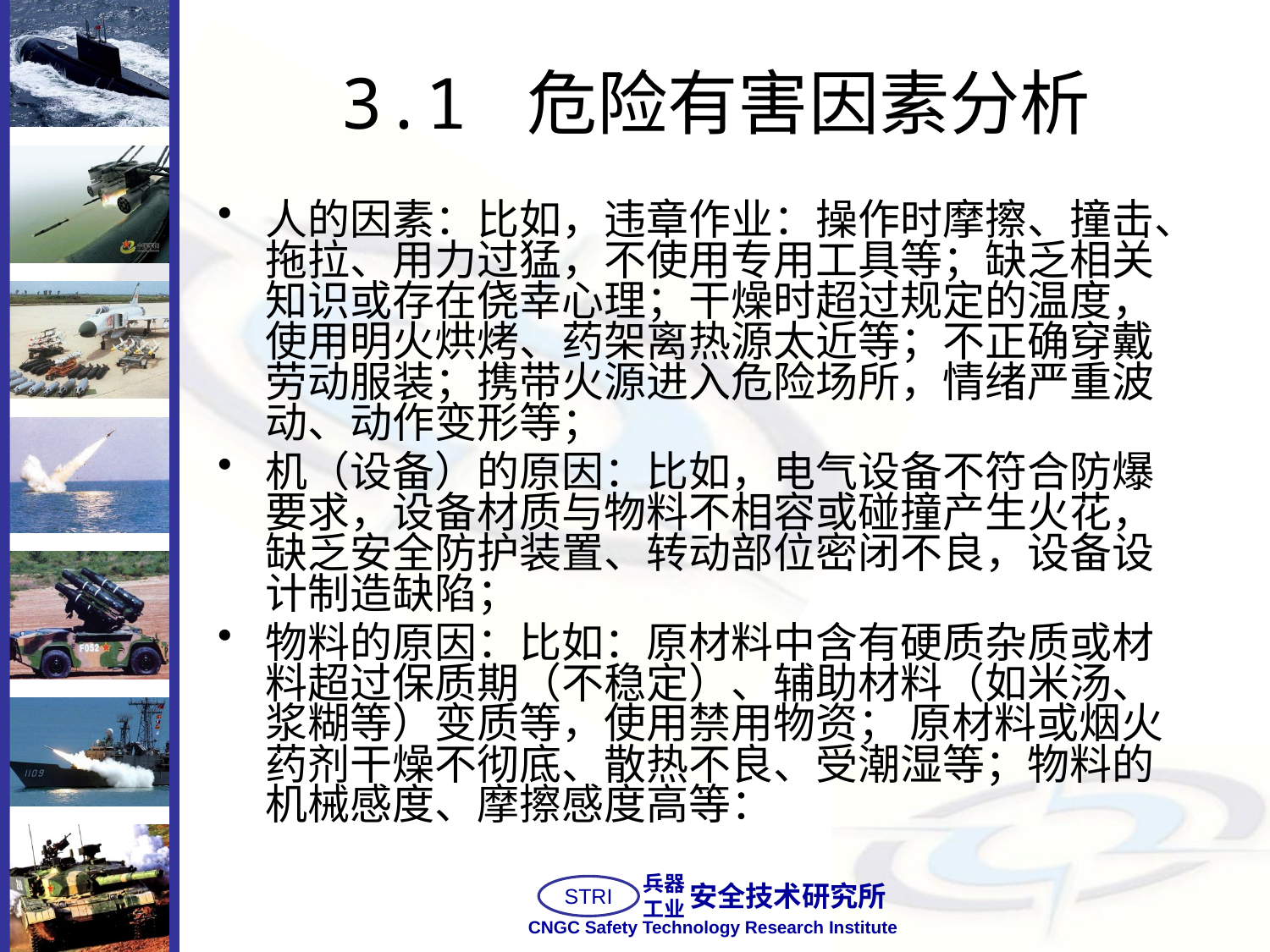

# 3.1 危险有害因素分析
人的因素：比如，违章作业：操作时摩擦、撞击、拖拉、用力过猛，不使用专用工具等；缺乏相关知识或存在侥幸心理；干燥时超过规定的温度，使用明火烘烤、药架离热源太近等；不正确穿戴劳动服装；携带火源进入危险场所，情绪严重波动、动作变形等；
机（设备）的原因：比如，电气设备不符合防爆要求，设备材质与物料不相容或碰撞产生火花，缺乏安全防护装置、转动部位密闭不良，设备设计制造缺陷；
物料的原因：比如：原材料中含有硬质杂质或材料超过保质期（不稳定）、辅助材料（如米汤、浆糊等）变质等，使用禁用物资； 原材料或烟火药剂干燥不彻底、散热不良、受潮湿等；物料的机械感度、摩擦感度高等：